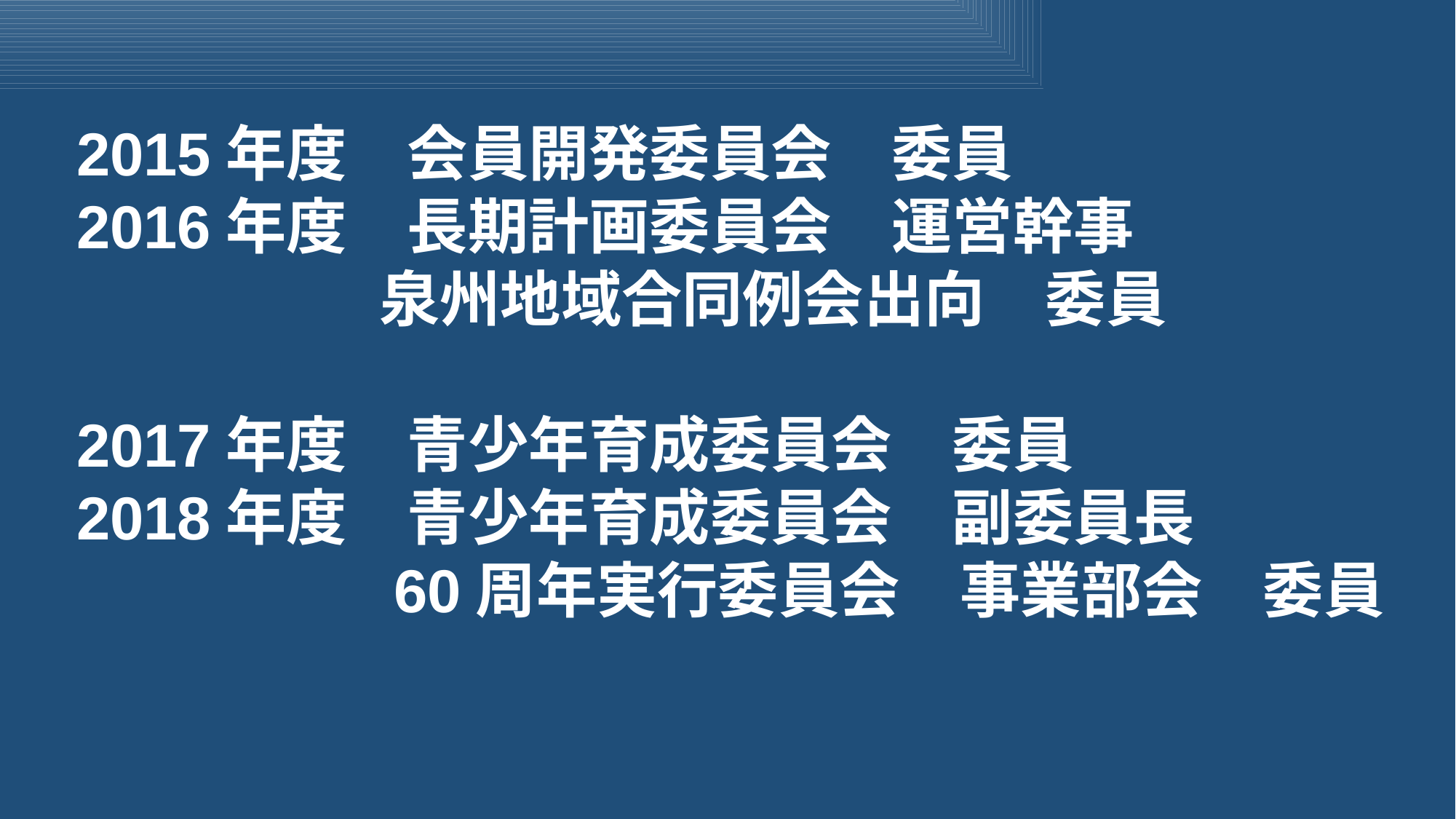

2015年度　会員開発委員会　委員
2016年度　長期計画委員会　運営幹事
　　　　　泉州地域合同例会出向　委員

2017年度　青少年育成委員会　委員
2018年度　青少年育成委員会　副委員長
　　　　　60周年実行委員会　事業部会　委員